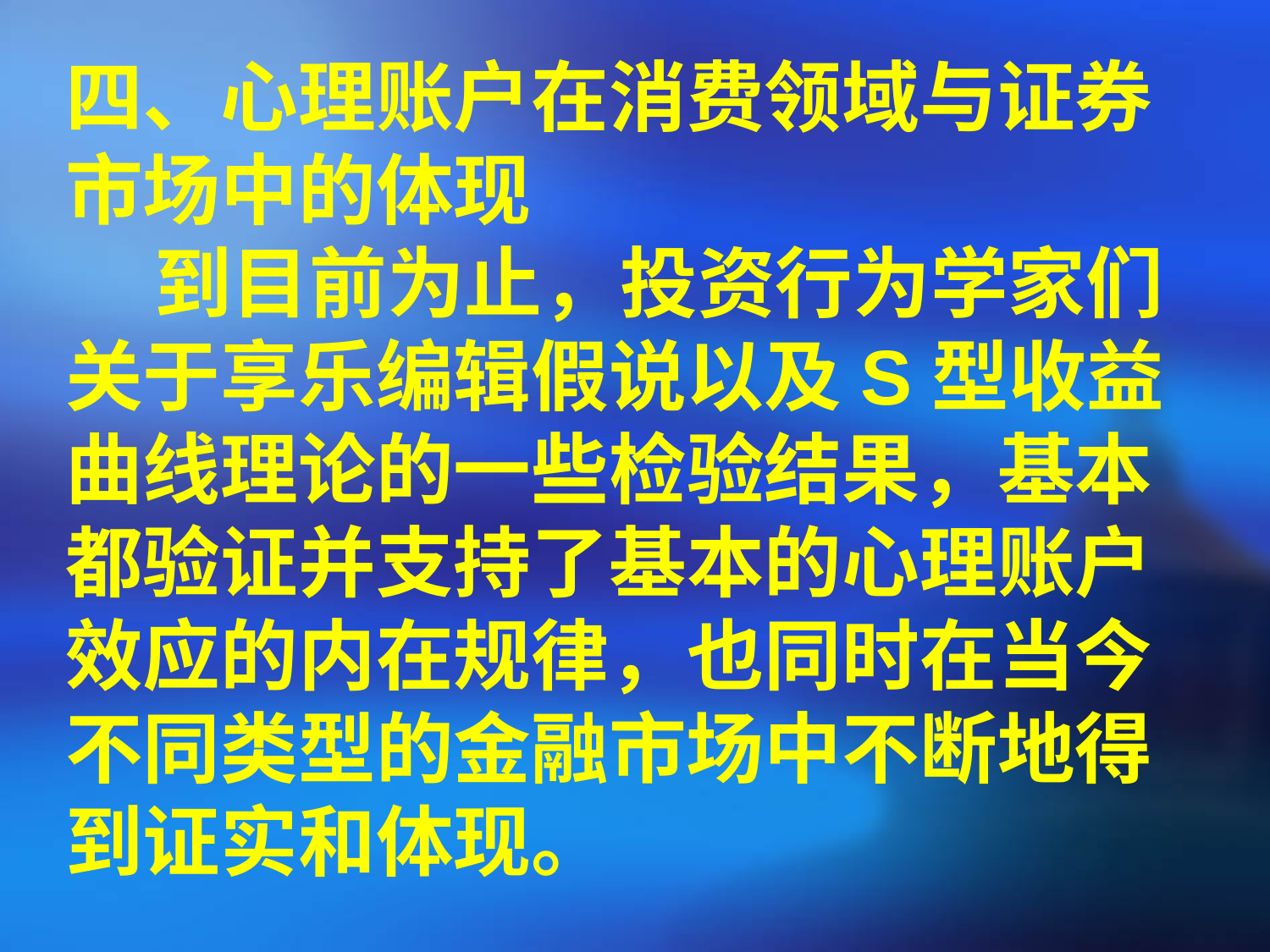

四、心理账户在消费领域与证券市场中的体现
    到目前为止，投资行为学家们关于享乐编辑假说以及S型收益曲线理论的一些检验结果，基本都验证并支持了基本的心理账户效应的内在规律，也同时在当今不同类型的金融市场中不断地得到证实和体现。